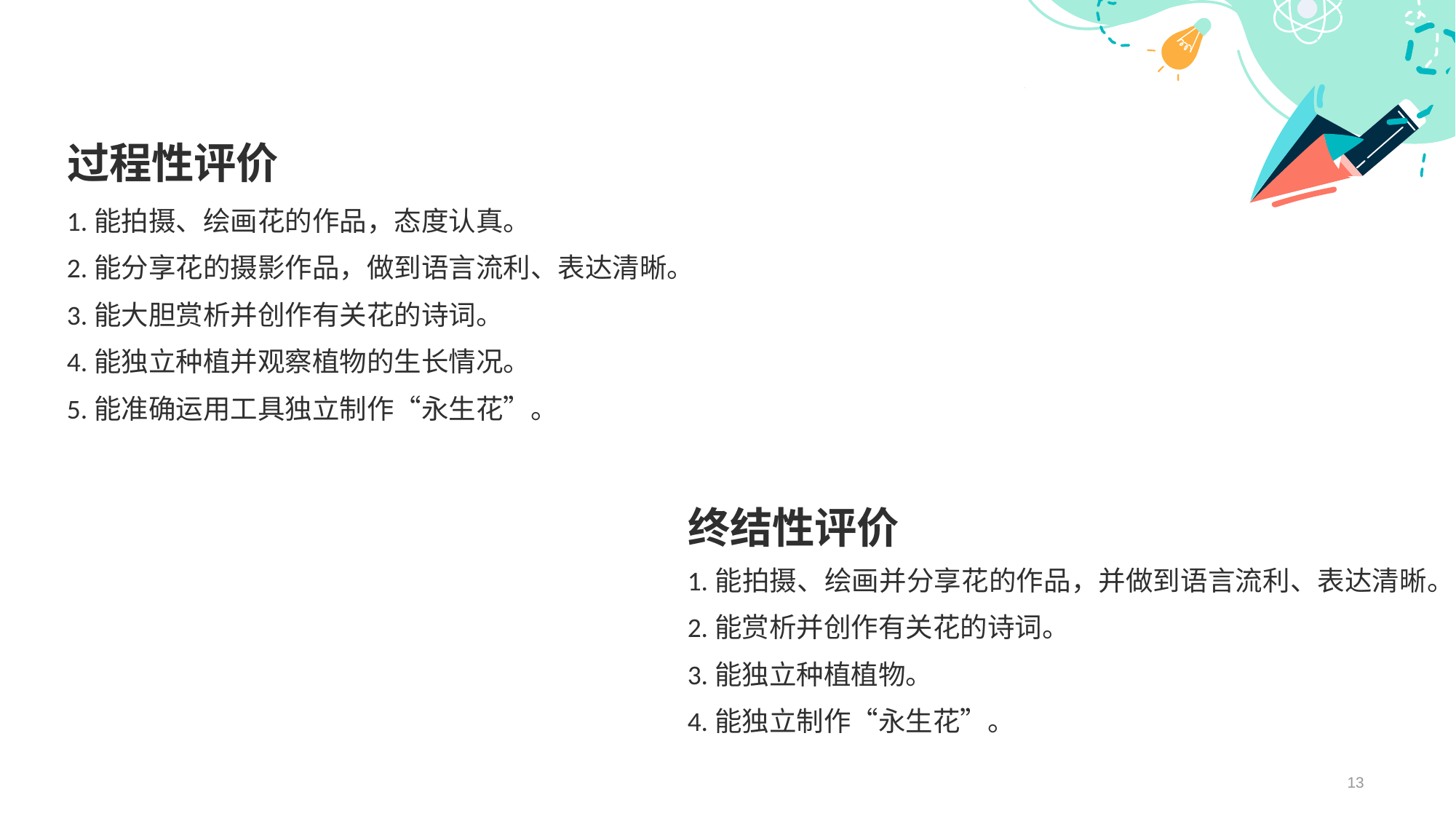

# 过程性评价
1.能拍摄、绘画花的作品，态度认真。
2.能分享花的摄影作品，做到语言流利、表达清晰。
3.能大胆赏析并创作有关花的诗词。
4.能独立种植并观察植物的生长情况。
5.能准确运用工具独立制作“永生花”。
终结性评价
1.能拍摄、绘画并分享花的作品，并做到语言流利、表达清晰。
2.能赏析并创作有关花的诗词。
3.能独立种植植物。
4.能独立制作“永生花”。
13